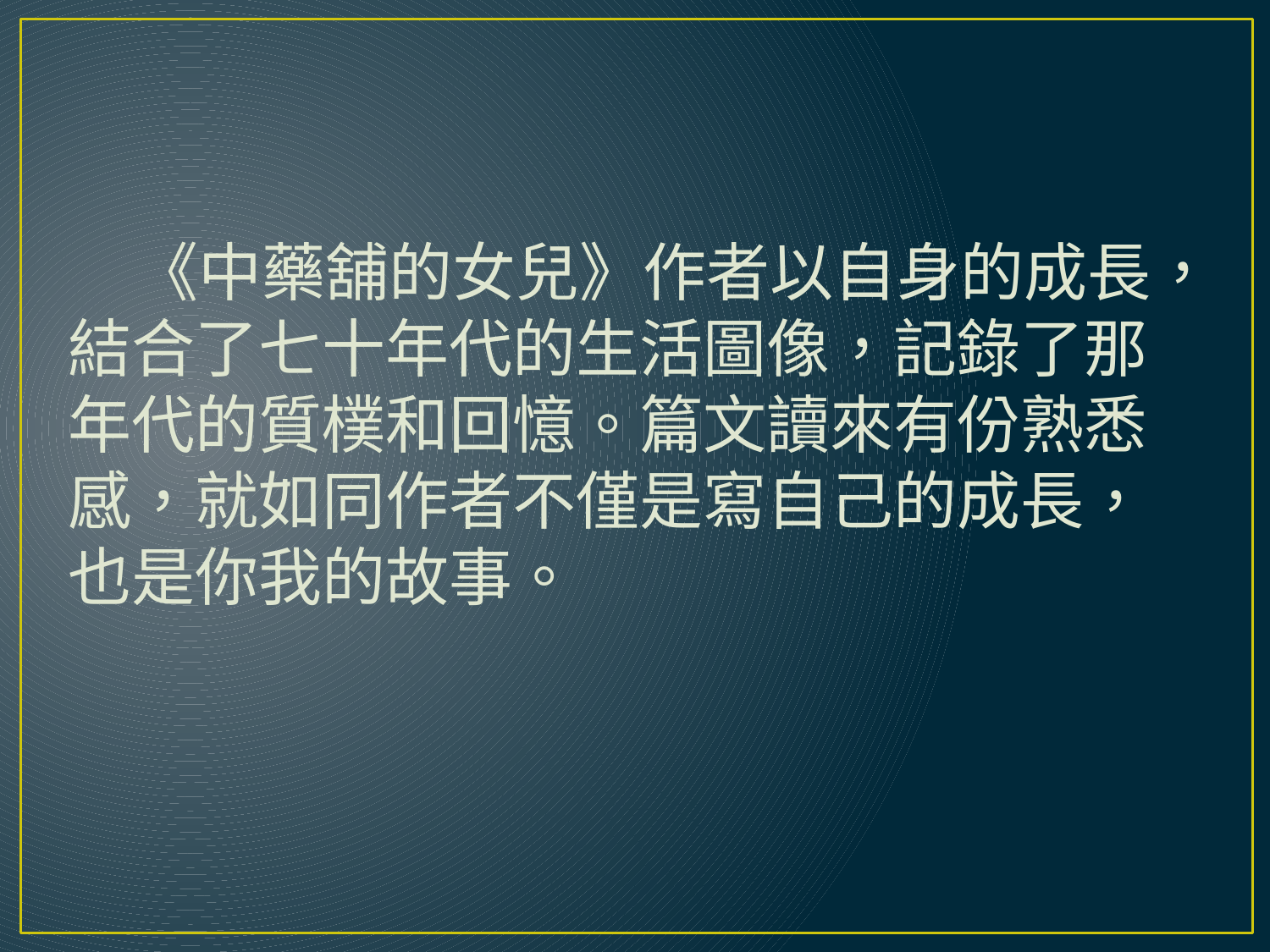

#
      《中藥舖的女兒》作者以自身的成長，結合了七十年代的生活圖像，記錄了那年代的質樸和回憶。篇文讀來有份熟悉感，就如同作者不僅是寫自己的成長，也是你我的故事。